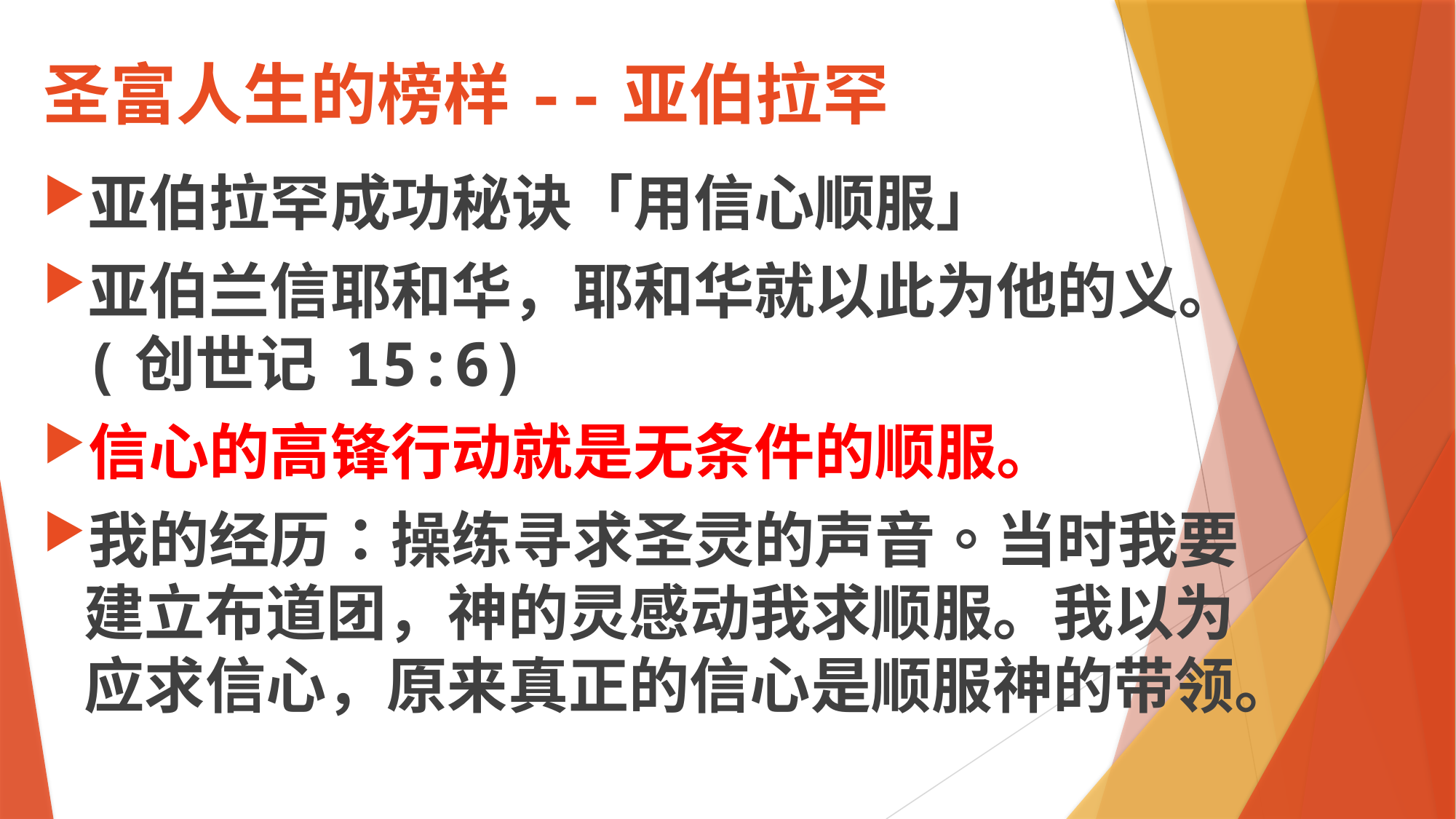

# 圣富人生的榜样--亚伯拉罕
亚伯拉罕成功秘诀「用信心顺服」
亚伯兰信耶和华，耶和华就以此为他的义。(创世记 15:6)
信心的高锋行动就是无条件的顺服。
我的经历：操练寻求圣灵的声音。当时我要建立布道团，神的灵感动我求顺服。我以为应求信心，原来真正的信心是顺服神的带领。